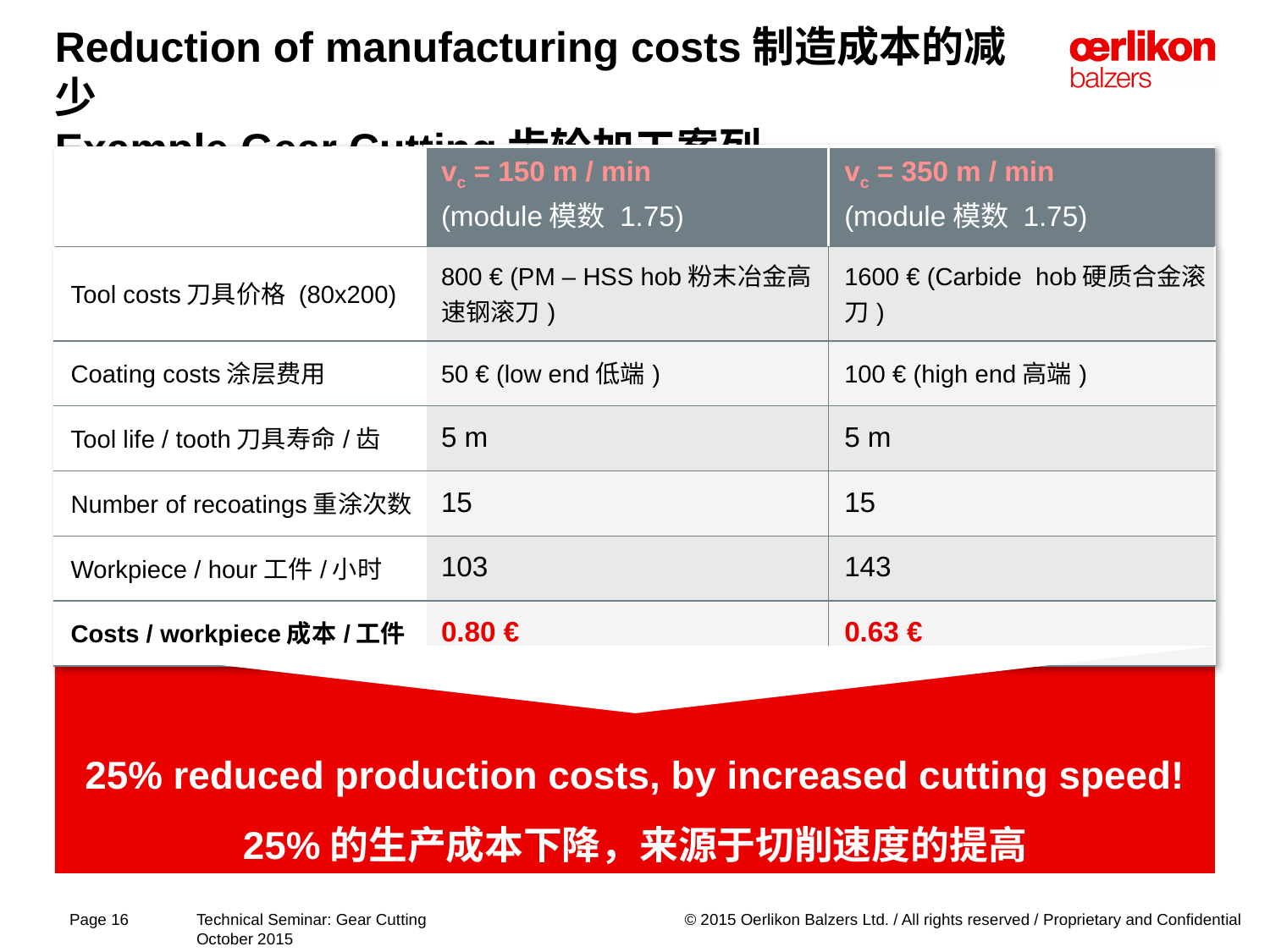

# Reduction of manufacturing costs制造成本的减少 Example Gear Cutting齿轮加工案列
|  | vc = 150 m / min (module模数 1.75) | vc = 350 m / min (module模数 1.75) |
| --- | --- | --- |
| Tool costs刀具价格 (80x200) | 800 € (PM – HSS hob粉末冶金高速钢滚刀) | 1600 € (Carbide hob硬质合金滚刀) |
| Coating costs涂层费用 | 50 € (low end低端) | 100 € (high end高端) |
| Tool life / tooth刀具寿命/齿 | 5 m | 5 m |
| Number of recoatings重涂次数 | 15 | 15 |
| Workpiece / hour工件/小时 | 103 | 143 |
| Costs / workpiece成本/工件 | 0.80 € | 0.63 € |
25% reduced production costs, by increased cutting speed! 25%的生产成本下降，来源于切削速度的提高